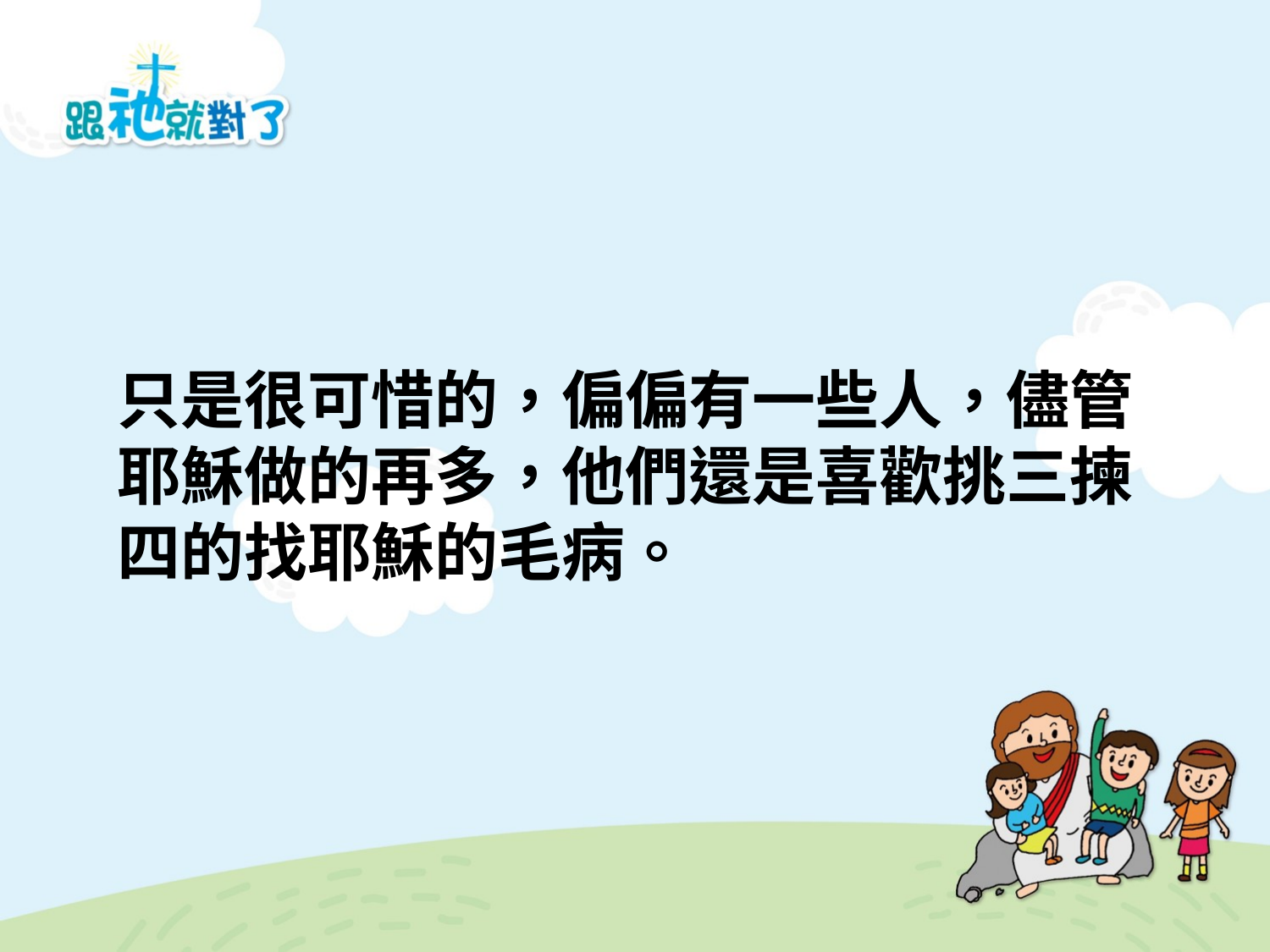

只是很可惜的，偏偏有一些人，儘管耶穌做的再多，他們還是喜歡挑三揀四的找耶穌的毛病。